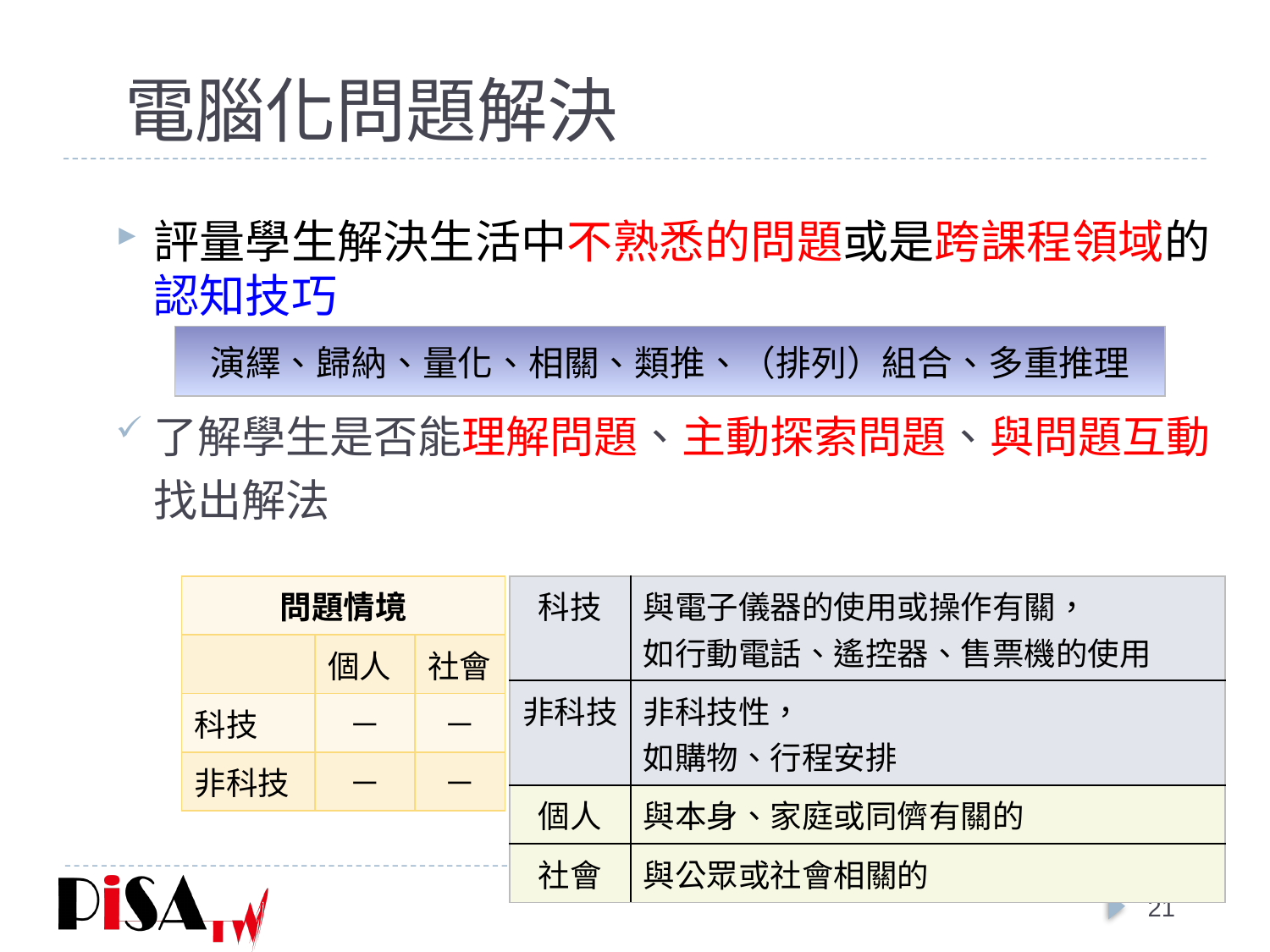

# 電腦化問題解決
評量學生解決生活中不熟悉的問題或是跨課程領域的認知技巧

| 演繹、歸納、量化、相關、類推、（排列）組合、多重推理 |
| --- |
了解學生是否能理解問題、主動探索問題、與問題互動找出解法
| 問題情境 |  |  |
| --- | --- | --- |
|  | 個人 | 社會 |
| 科技 | － | － |
| 非科技 | － | － |
| 科技 | 與電子儀器的使用或操作有關， 如行動電話、遙控器、售票機的使用 |
| --- | --- |
| 非科技 | 非科技性， 如購物、行程安排 |
| 個人 | 與本身、家庭或同儕有關的 |
| 社會 | 與公眾或社會相關的 |
21